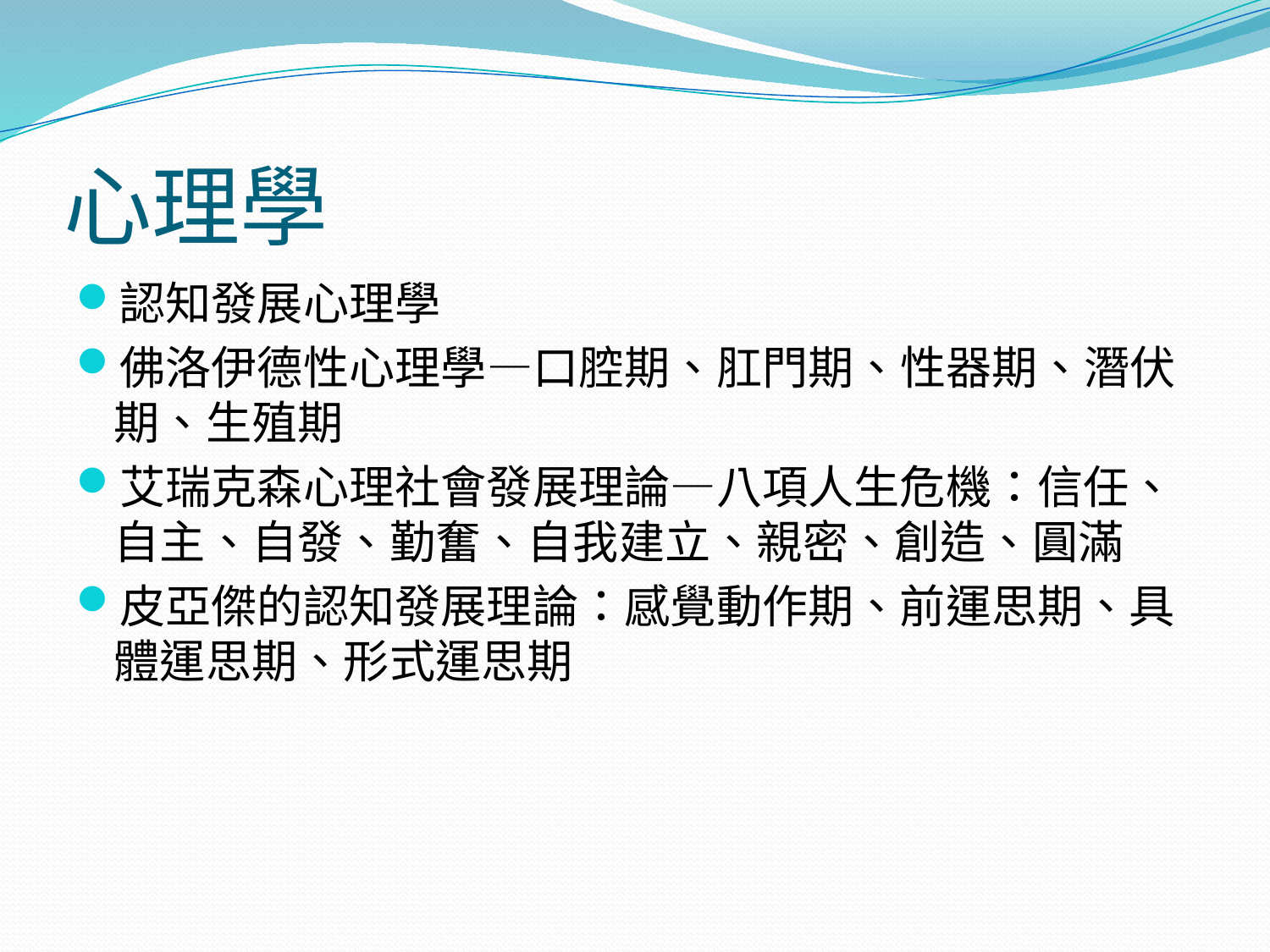

# 心理學
認知發展心理學
佛洛伊德性心理學—口腔期、肛門期、性器期、潛伏期、生殖期
艾瑞克森心理社會發展理論—八項人生危機：信任、自主、自發、勤奮、自我建立、親密、創造、圓滿
皮亞傑的認知發展理論：感覺動作期、前運思期、具體運思期、形式運思期